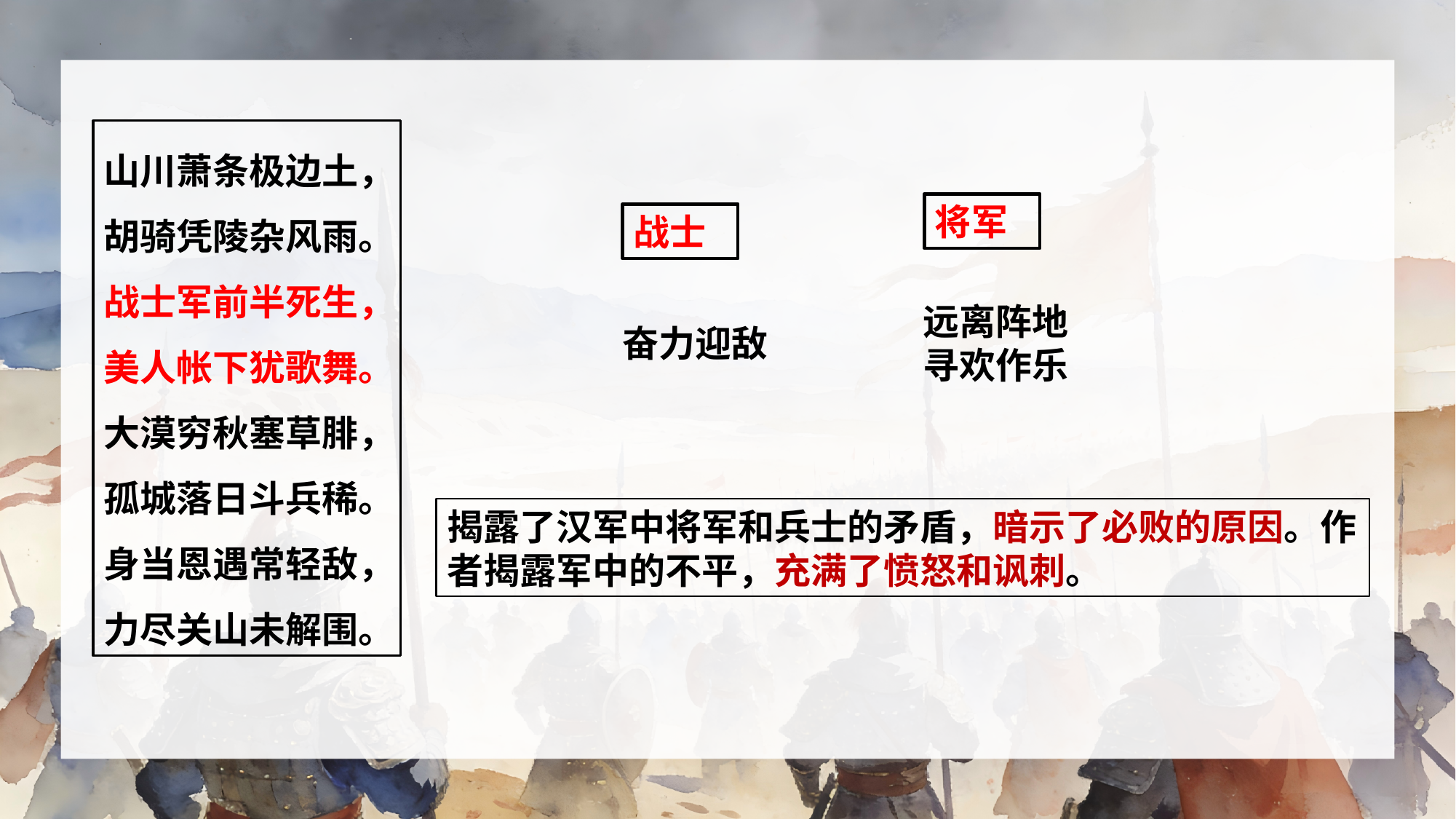

山川萧条极边土，胡骑凭陵杂风雨。战士军前半死生，美人帐下犹歌舞。
大漠穷秋塞草腓，孤城落日斗兵稀。身当恩遇常轻敌，力尽关山未解围。
将军
战士
远离阵地寻欢作乐
奋力迎敌
揭露了汉军中将军和兵士的矛盾，暗示了必败的原因。作者揭露军中的不平，充满了愤怒和讽刺。